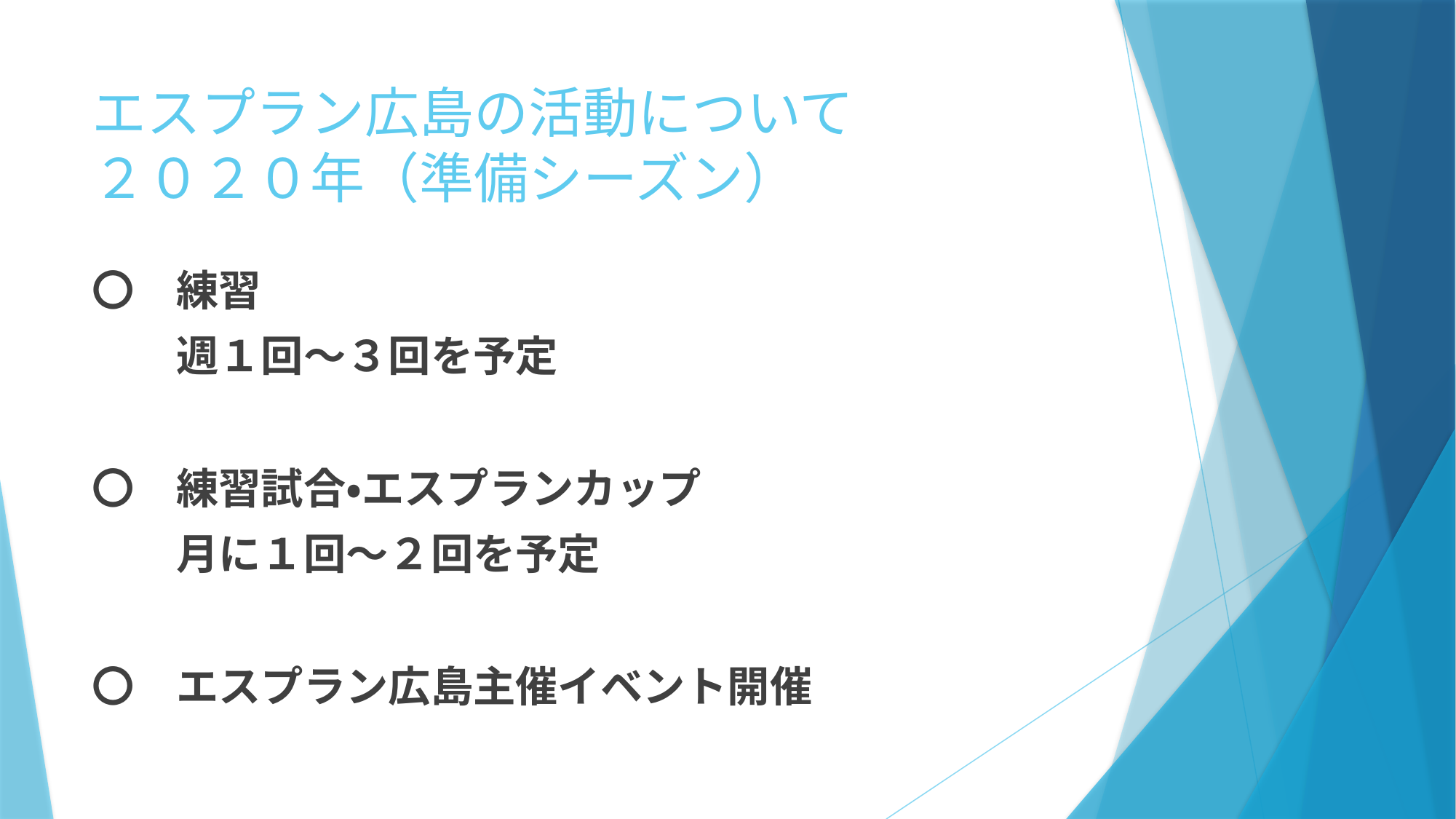

# エスプラン広島の活動について ２０２０年（準備シーズン）
〇　練習
　　週１回～３回を予定

〇　練習試合・エスプランカップ
　　月に１回～２回を予定

〇　エスプラン広島主催イベント開催